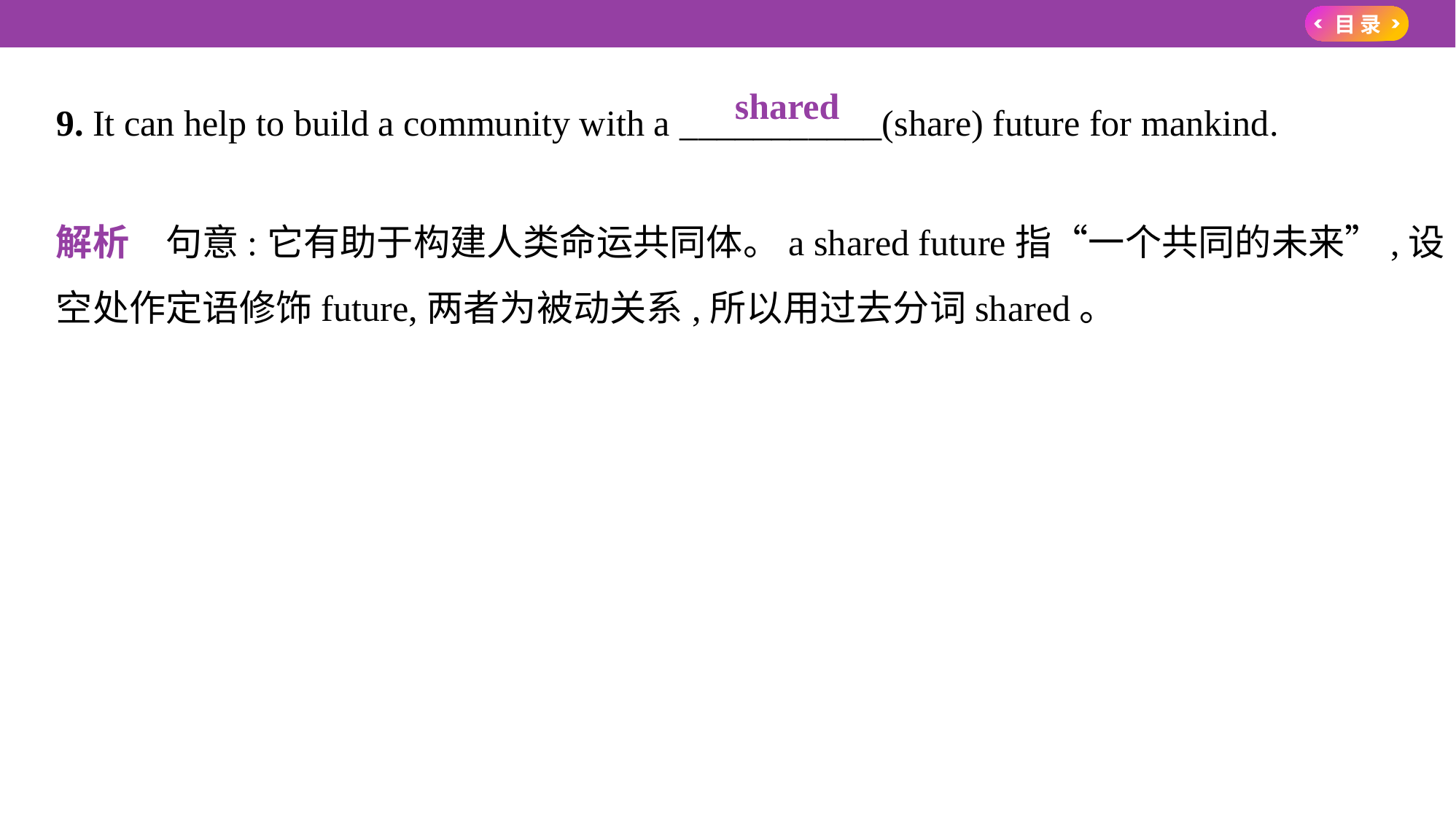

9. It can help to build a community with a ___________(share) future for mankind.

解析　句意:它有助于构建人类命运共同体。a shared future指“一个共同的未来”,设
空处作定语修饰future,两者为被动关系,所以用过去分词shared。
　shared